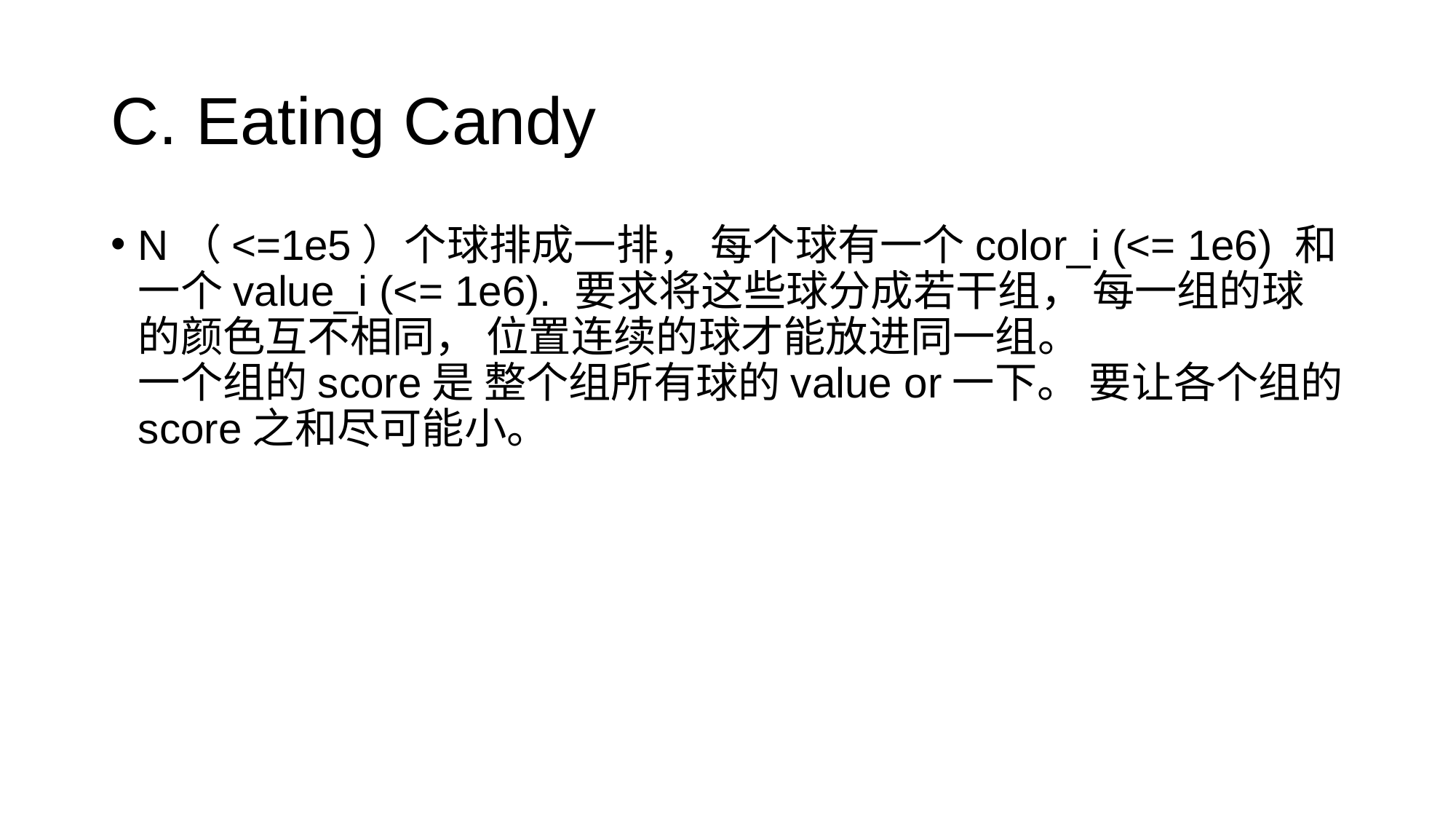

# C. Eating Candy
N（<=1e5）个球排成一排， 每个球有一个color_i (<= 1e6) 和 一个value_i (<= 1e6). 要求将这些球分成若干组， 每一组的球的颜色互不相同， 位置连续的球才能放进同一组。
一个组的score是 整个组所有球的value or一下。 要让各个组的score之和尽可能小。